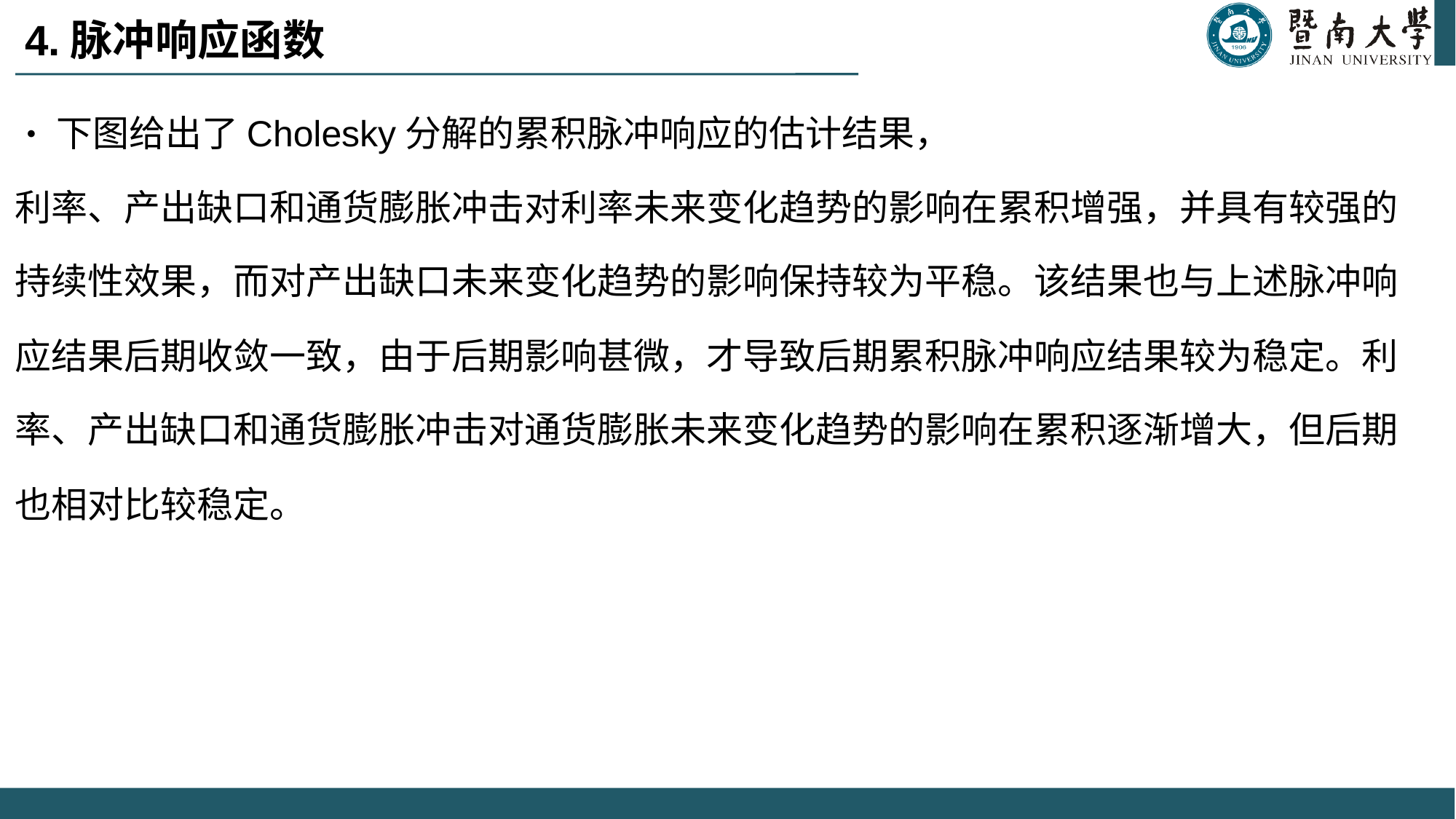

# 4.脉冲响应函数
•下图给出了Cholesky分解的累积脉冲响应的估计结果，
利率、产出缺口和通货膨胀冲击对利率未来变化趋势的影响在累积增强，并具有较强的持续性效果，而对产出缺口未来变化趋势的影响保持较为平稳。该结果也与上述脉冲响应结果后期收敛一致，由于后期影响甚微，才导致后期累积脉冲响应结果较为稳定。利率、产出缺口和通货膨胀冲击对通货膨胀未来变化趋势的影响在累积逐渐增大，但后期也相对比较稳定。